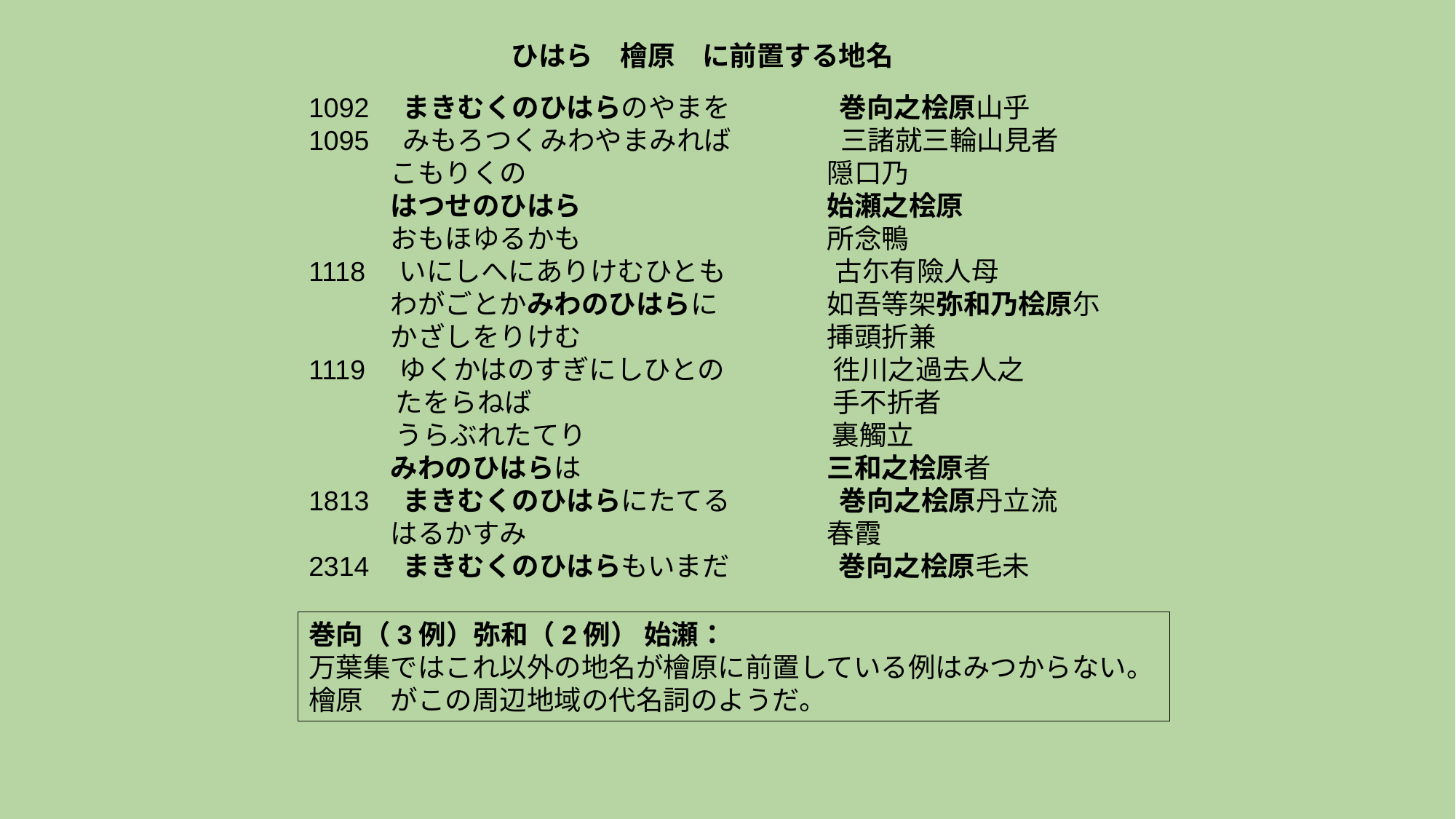

ひはら　檜原　に前置する地名
1092　まきむくのひはらのやまを　　　　巻向之桧原山乎
1095　みもろつくみわやまみれば　　　　三諸就三輪山見者
　　　こもりくの　　　　　　　　　　　隠口乃
　　　はつせのひはら　　　　　　　　　始瀬之桧原
　　　おもほゆるかも　　　　　　　　　所念鴨
1118　いにしへにありけむひとも　　　　古尓有險人母
　　　わがごとかみわのひはらに　　　　如吾等架弥和乃桧原尓
　　　かざしをりけむ　　　　　　　　　挿頭折兼
1119　ゆくかはのすぎにしひとの　　　　徃川之過去人之
             たをらねば                               　　　　手不折者
             うらぶれたてり　　　　　　　　　裏觸立
　　　みわのひはらは　　　　　　　　　三和之桧原者
1813　まきむくのひはらにたてる　　　　巻向之桧原丹立流
　　　はるかすみ　　　　　　　　　　　春霞
2314　まきむくのひはらもいまだ　　　　巻向之桧原毛未
巻向（3例）弥和（2例） 始瀬：
万葉集ではこれ以外の地名が檜原に前置している例はみつからない。
檜原　がこの周辺地域の代名詞のようだ。